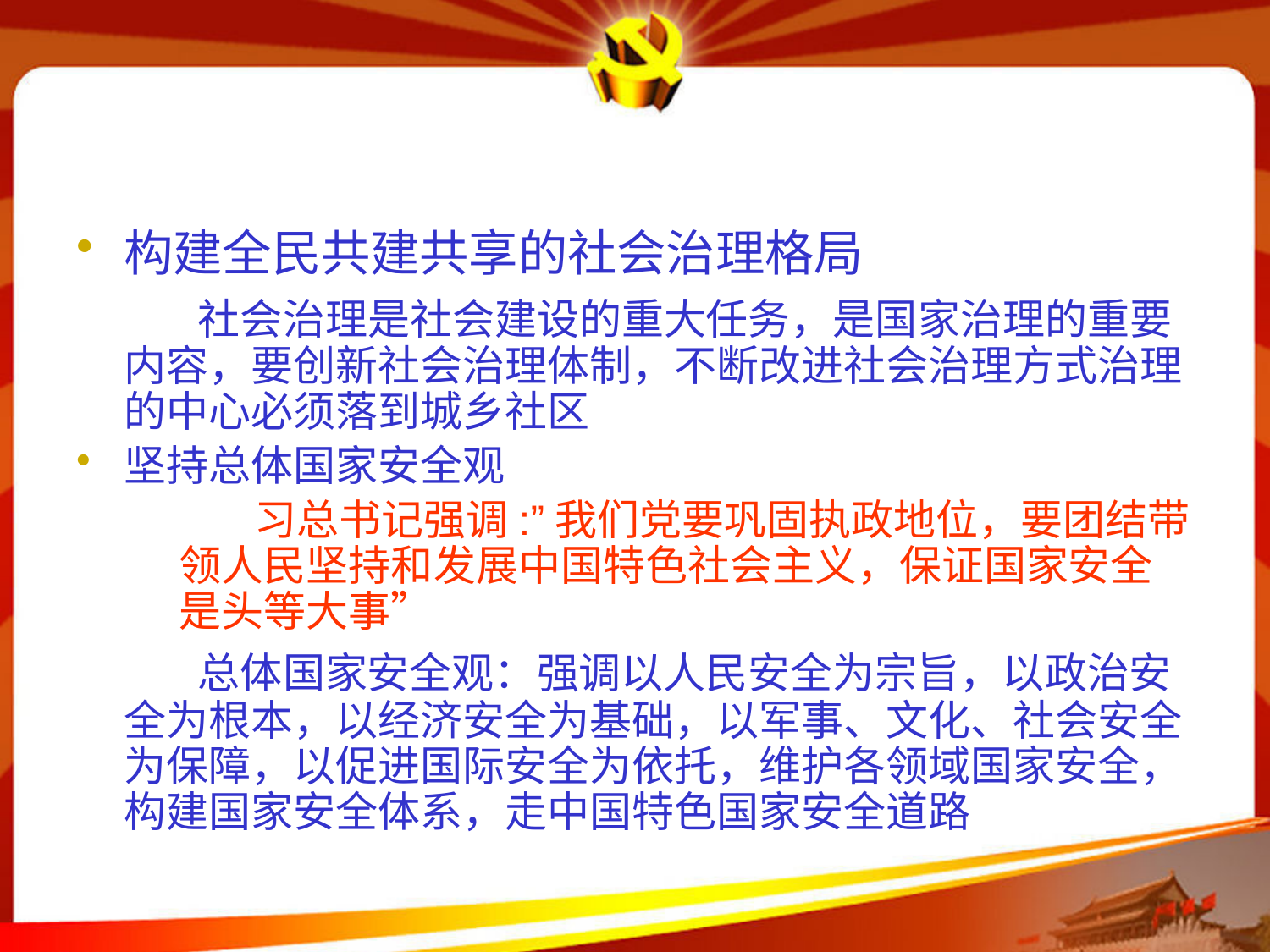

#
构建全民共建共享的社会治理格局
          社会治理是社会建设的重大任务，是国家治理的重要内容，要创新社会治理体制，不断改进社会治理方式治理的中心必须落到城乡社区
坚持总体国家安全观
           习总书记强调:”我们党要巩固执政地位，要团结带领人民坚持和发展中国特色社会主义，保证国家安全是头等大事”
          总体国家安全观：强调以人民安全为宗旨，以政治安全为根本，以经济安全为基础，以军事、文化、社会安全为保障，以促进国际安全为依托，维护各领域国家安全，构建国家安全体系，走中国特色国家安全道路